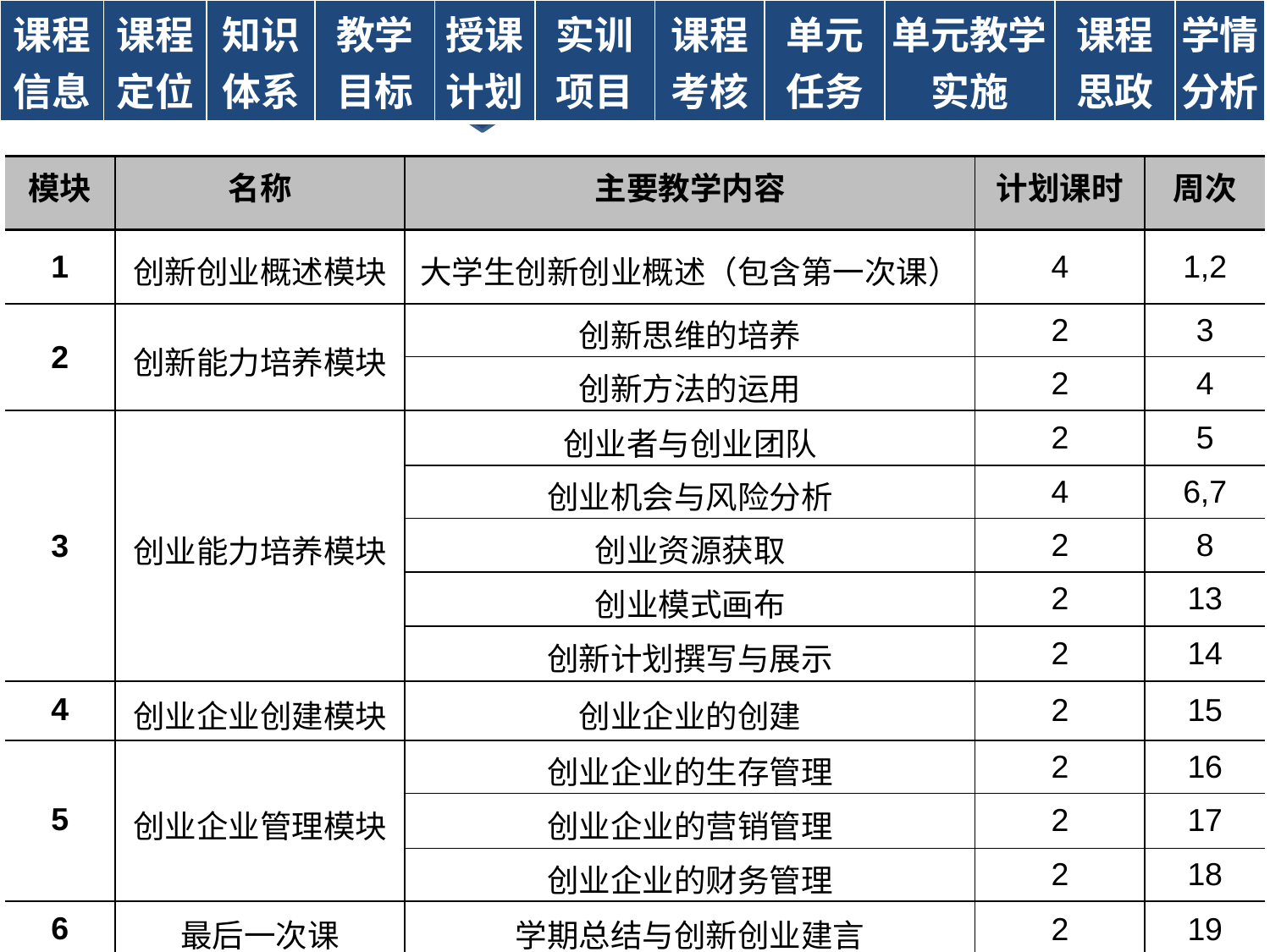

| 课程 信息 | 课程 定位 | 知识 体系 | 教学 目标 | 授课 计划 | 实训 项目 | 课程 考核 | 单元 任务 | 单元教学 实施 | 课程思政 | 学情分析 |
| --- | --- | --- | --- | --- | --- | --- | --- | --- | --- | --- |

| 模块 | 名称 | 主要教学内容 | 计划课时 | 周次 |
| --- | --- | --- | --- | --- |
| 1 | 创新创业概述模块 | 大学生创新创业概述（包含第一次课） | 4 | 1,2 |
| 2 | 创新能力培养模块 | 创新思维的培养 | 2 | 3 |
|  |  | 创新方法的运用 | 2 | 4 |
| 3 | 创业能力培养模块 | 创业者与创业团队 | 2 | 5 |
|  |  | 创业机会与风险分析 | 4 | 6,7 |
|  |  | 创业资源获取 | 2 | 8 |
|  |  | 创业模式画布 | 2 | 13 |
|  |  | 创新计划撰写与展示 | 2 | 14 |
| 4 | 创业企业创建模块 | 创业企业的创建 | 2 | 15 |
| 5 | 创业企业管理模块 | 创业企业的生存管理 | 2 | 16 |
|  |  | 创业企业的营销管理 | 2 | 17 |
|  |  | 创业企业的财务管理 | 2 | 18 |
| 6 | 最后一次课 | 学期总结与创新创业建言 | 2 | 19 |